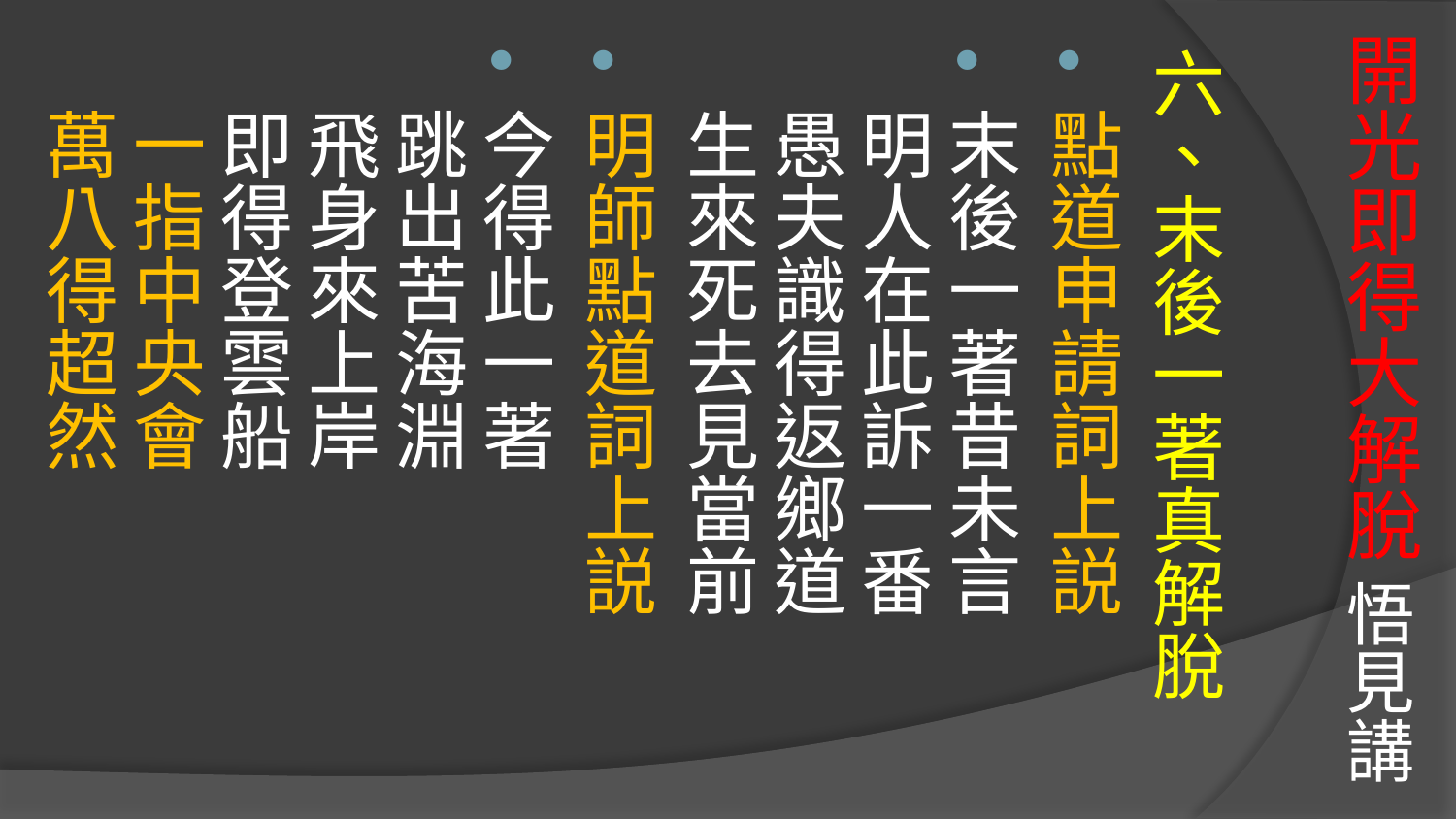

# 開光即得大解脫 悟見講
六、末後一著真解脫
點道申請詞上説
末後一著昔未言
明人在此訴一番
愚夫識得返鄉道
生來死去見當前
明師點道詞上説
今得此一著
跳出苦海淵
飛身來上岸
即得登雲船
一指中央會
萬八得超然